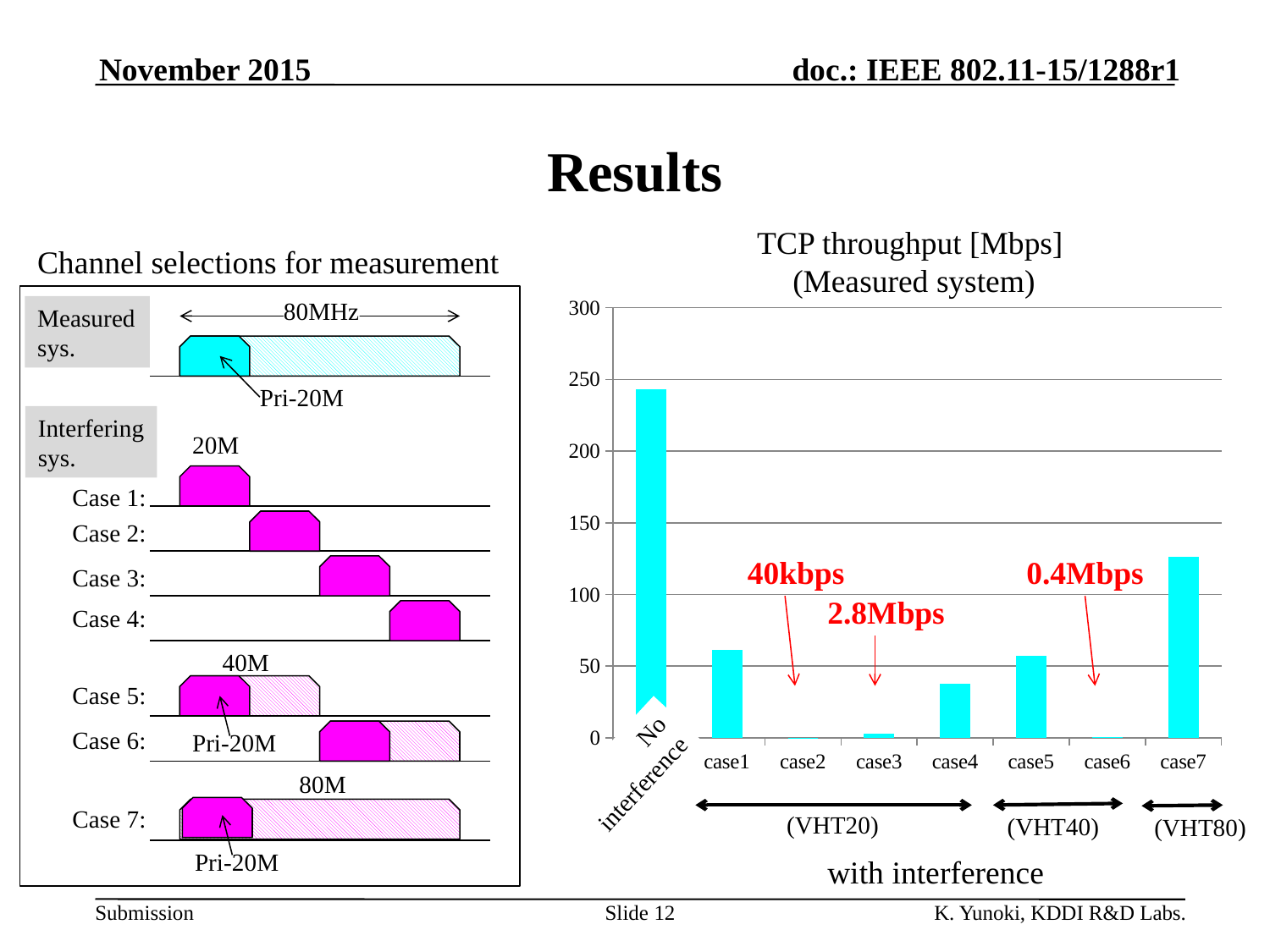

November 2015
# Results
TCP throughput [Mbps]
 (Measured system)
Channel selections for measurement

### Chart

| Category | TH |
|---|---|
| 11ac単独 | 243.0 |
| case1 | 61.3 |
| case2 | 0.037 |
| case3 | 2.75 |
| case4 | 37.6 |
| case5 | 57.0 |
| case6 | 0.355 |
| case7 | 126.0 |
Measured sys.
80MHz

Pri-20M
Interfering
sys.
20M

Case 1:
Case 2:

40kbps
0.4Mbps
Case 3:

2.8Mbps
Case 4:

40M
Case 5:

Case 6:
Pri-20M

No interference
80M
Case 7:

(VHT20)
(VHT40)
(VHT80)
Pri-20M
with interference
Slide 12
K. Yunoki, KDDI R&D Labs.